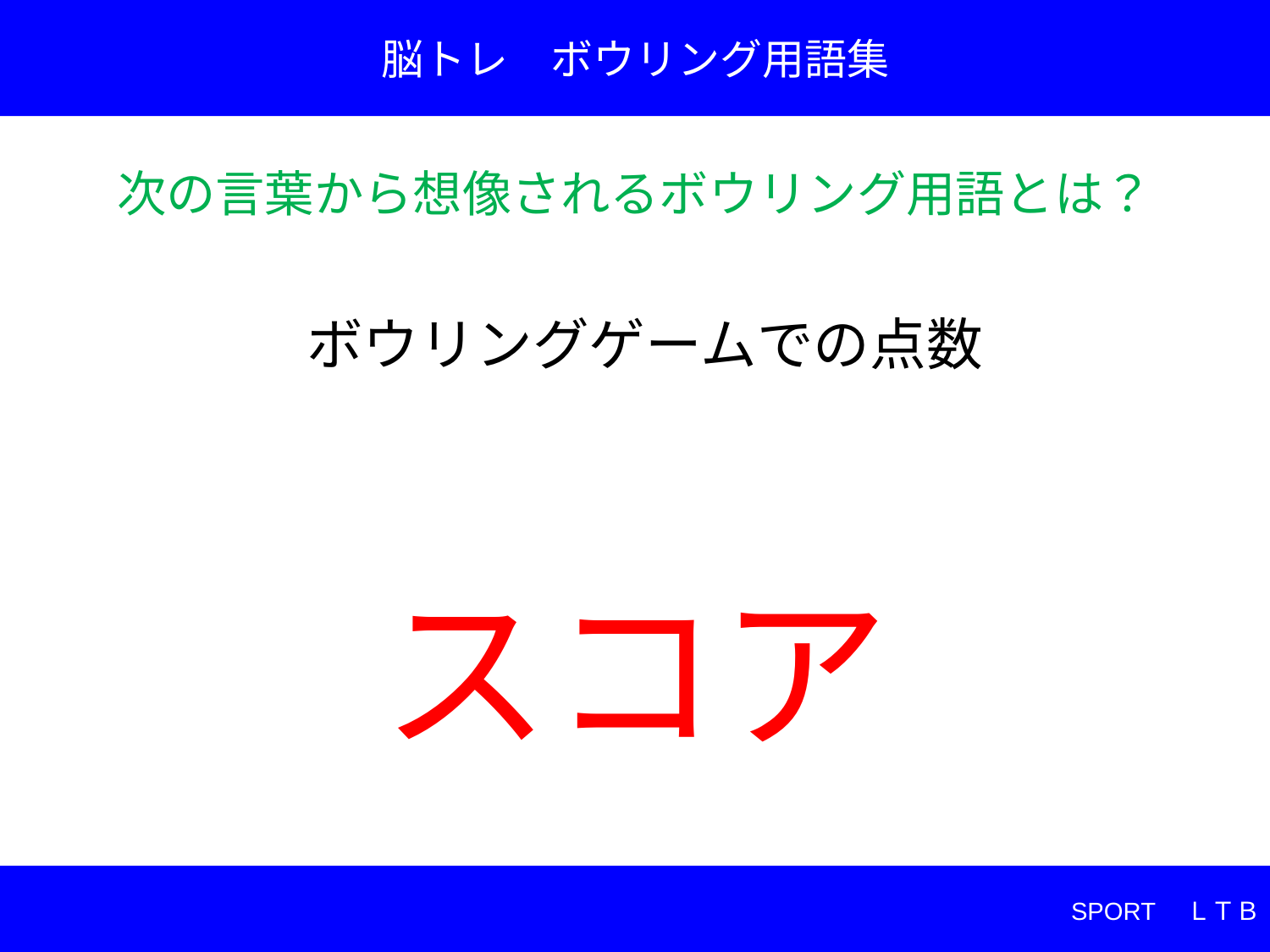

脳トレ　ボウリング用語集
次の言葉から想像されるボウリング用語とは？
ボウリングゲームでの点数
# スコア
SPORT　ＬＴＢ